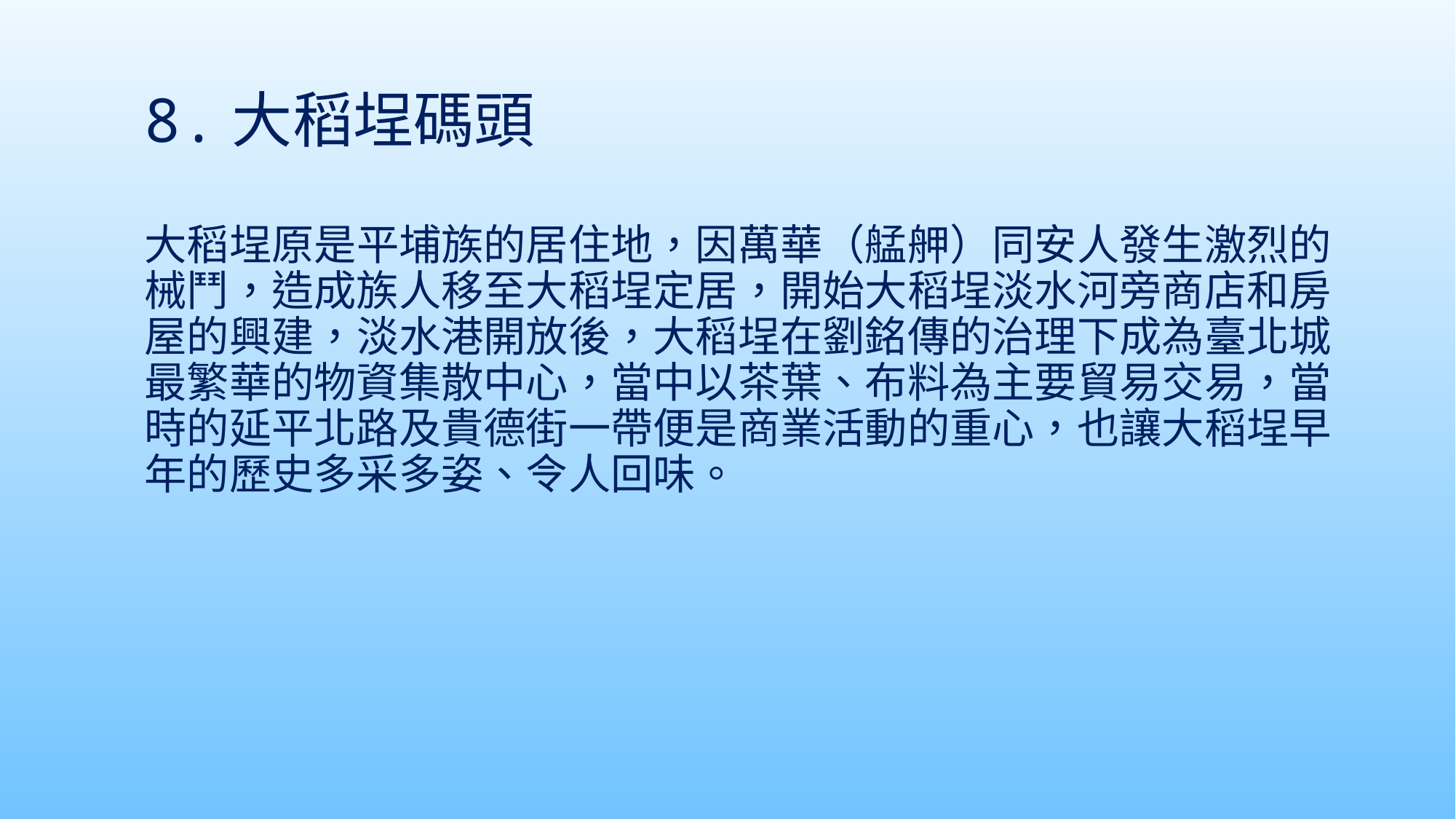

# 8.大稻埕碼頭
大稻埕原是平埔族的居住地，因萬華（艋舺）同安人發生激烈的械鬥，造成族人移至大稻埕定居，開始大稻埕淡水河旁商店和房屋的興建，淡水港開放後，大稻埕在劉銘傳的治理下成為臺北城最繁華的物資集散中心，當中以茶葉、布料為主要貿易交易，當時的延平北路及貴德街一帶便是商業活動的重心，也讓大稻埕早年的歷史多采多姿、令人回味。